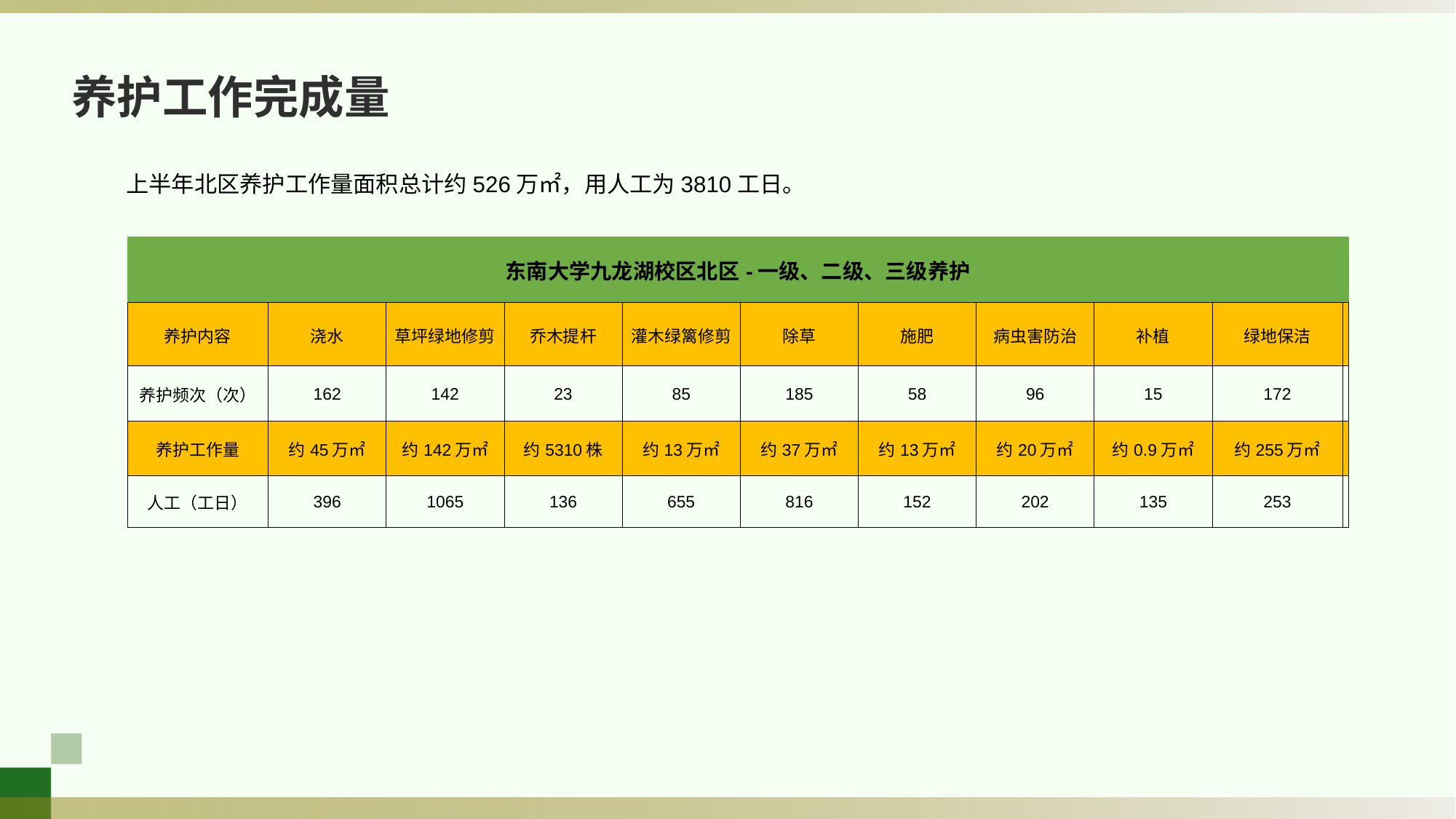

养护工作完成量
上半年北区养护工作量面积总计约526万㎡，用人工为3810工日。
| 东南大学九龙湖校区北区-一级、二级、三级养护 | 东南大学九龙湖校区北区-一级、二级、三级养护 | 东南大学九龙湖校区北区-一级、二级、三级养护 | 东南大学九龙湖校区北区-一级、二级、三级养护 | 东南大学九龙湖校区北区-一级、二级、三级养护 | 东南大学九龙湖校区北区-一级、二级、三级养护 | 东南大学九龙湖校区北区-一级、二级、三级养护 | 东南大学九龙湖校区北区-一级、二级、三级养护 | 东南大学九龙湖校区北区-一级、二级、三级养护 | 东南大学九龙湖校区北区-一级、二级、三级养护 | 东南大学九龙湖校区北区-一级、二级、三级养护 |
| --- | --- | --- | --- | --- | --- | --- | --- | --- | --- | --- |
| 养护内容 | 浇水 | 草坪绿地修剪 | 乔木提杆 | 灌木绿篱修剪 | 除草 | 施肥 | 病虫害防治 | 补植 | 绿地保洁 |  |
| 养护频次（次） | 162 | 142 | 23 | 85 | 185 | 58 | 96 | 15 | 172 |  |
| 养护工作量 | 约45万㎡ | 约142万㎡ | 约5310株 | 约13万㎡ | 约37万㎡ | 约13万㎡ | 约20万㎡ | 约0.9万㎡ | 约255万㎡ |  |
| 人工（工日） | 396 | 1065 | 136 | 655 | 816 | 152 | 202 | 135 | 253 |  |